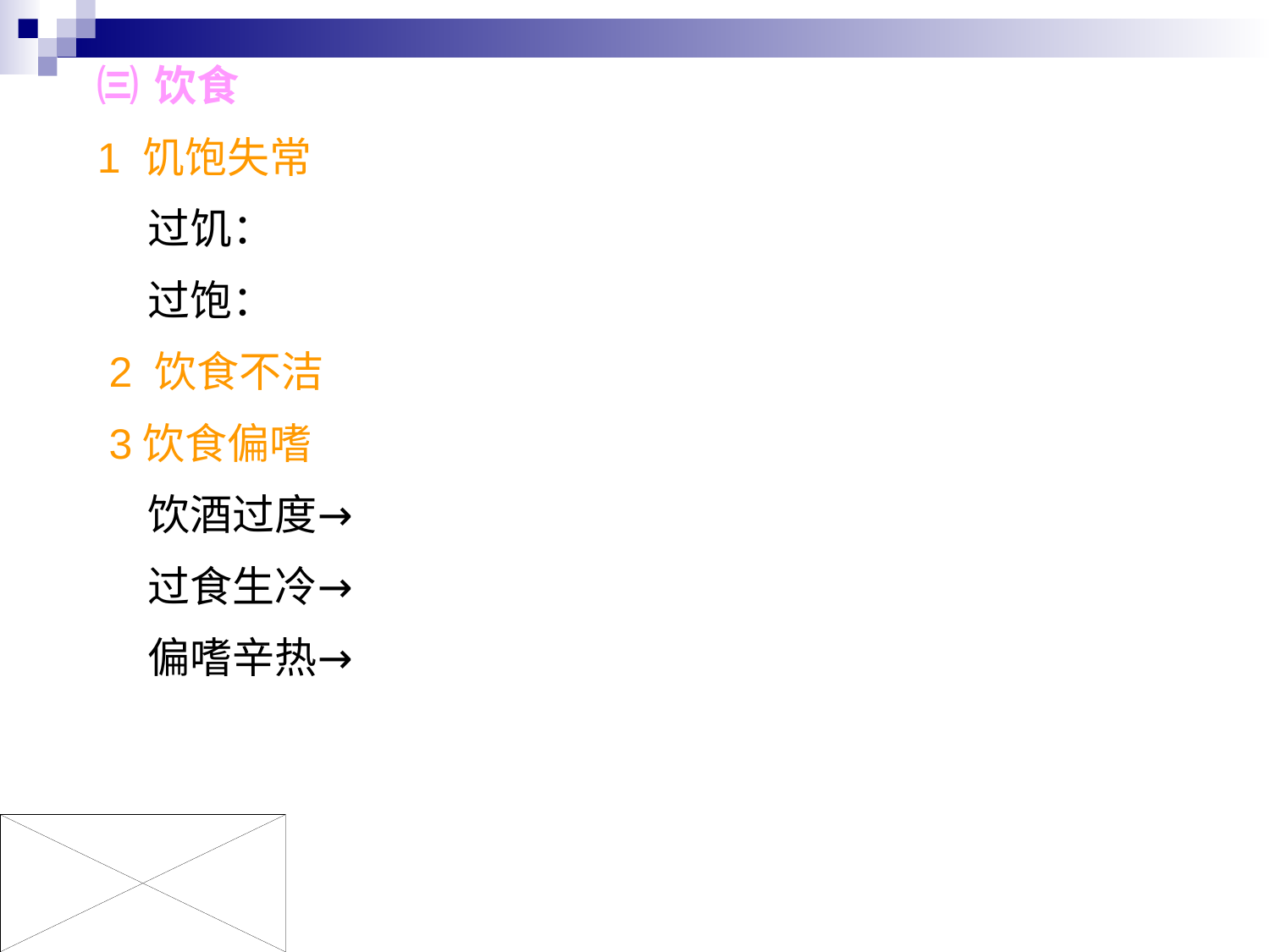

㈢ 饮食
1 饥饱失常
   过饥：
   过饱：
 2 饮食不洁
 3饮食偏嗜
   饮酒过度→
   过食生冷→
   偏嗜辛热→